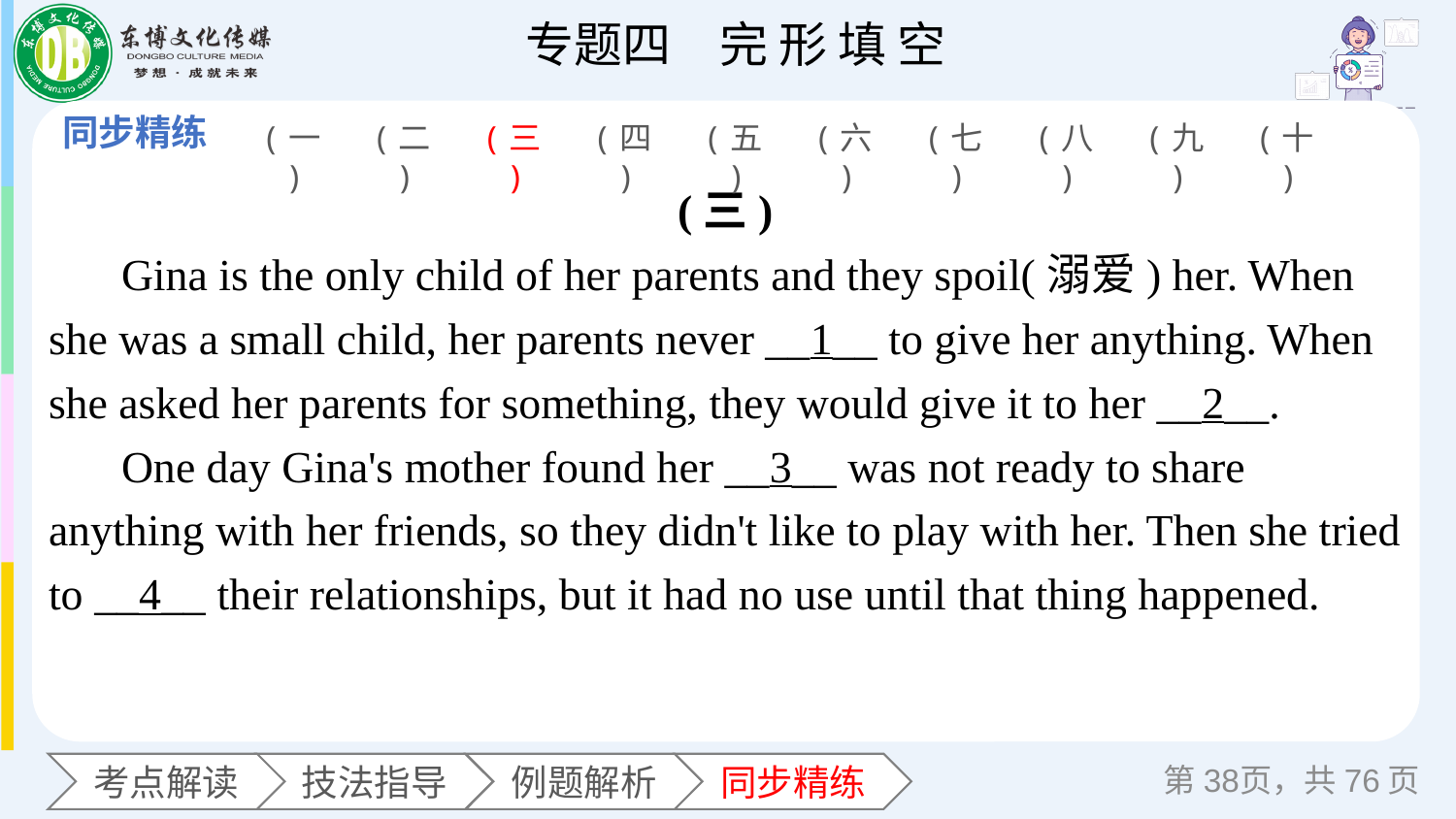

(一)
(二)
(三)
(四)
(五)
(六)
(七)
(八)
(九)
(十)
(三)
Gina is the only child of her parents and they spoil(溺爱) her. When she was a small child, her parents never __1__ to give her anything. When she asked her parents for something, they would give it to her __2__.
One day Gina's mother found her __3__ was not ready to share anything with her friends, so they didn't like to play with her. Then she tried to __4__ their relationships, but it had no use until that thing happened.
第38页，共76页